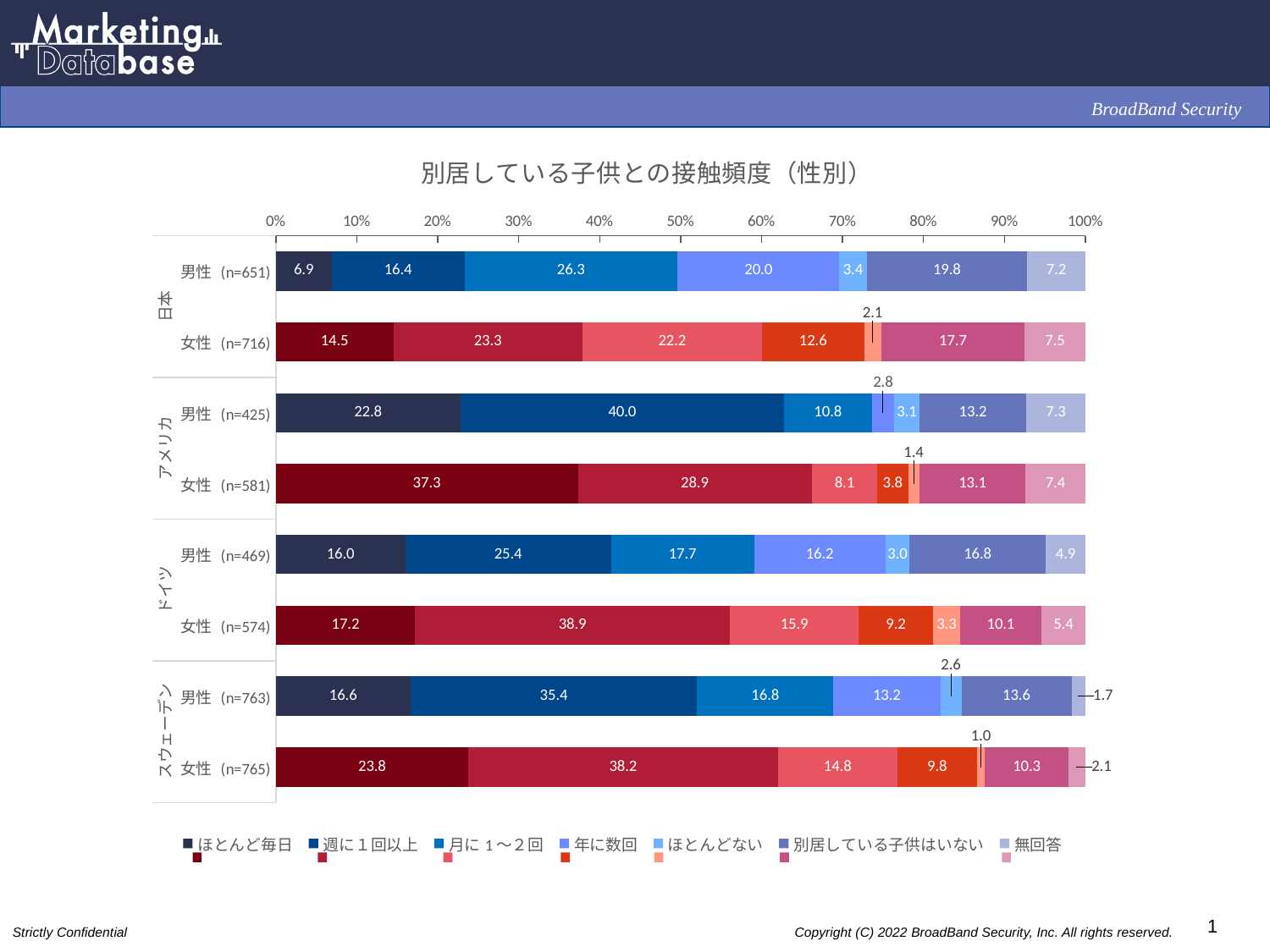

### Chart: 別居している子供との接触頻度（性別）

| Category | ほとんど毎日 | 週に１回以上 | 月に1〜２回 | 年に数回 | ほとんどない | 別居している子供はいない | 無回答 |
|---|---|---|---|---|---|---|---|
| 男性 (n=651) | 6.9 | 16.4 | 26.3 | 20.0 | 3.4 | 19.8 | 7.2 |
| 女性 (n=716) | 14.5 | 23.3 | 22.2 | 12.6 | 2.1 | 17.7 | 7.5 |
| 男性 (n=425) | 22.8 | 40.0 | 10.8 | 2.8 | 3.1 | 13.2 | 7.3 |
| 女性 (n=581) | 37.3 | 28.9 | 8.1 | 3.8 | 1.4 | 13.1 | 7.4 |
| 男性 (n=469) | 16.0 | 25.4 | 17.7 | 16.2 | 3.0 | 16.8 | 4.9 |
| 女性 (n=574) | 17.2 | 38.9 | 15.9 | 9.2 | 3.3 | 10.1 | 5.4 |
| 男性 (n=763) | 16.6 | 35.4 | 16.8 | 13.2 | 2.6 | 13.6 | 1.7 |
| 女性 (n=765) | 23.8 | 38.2 | 14.8 | 9.8 | 1.0 | 10.3 | 2.1 |